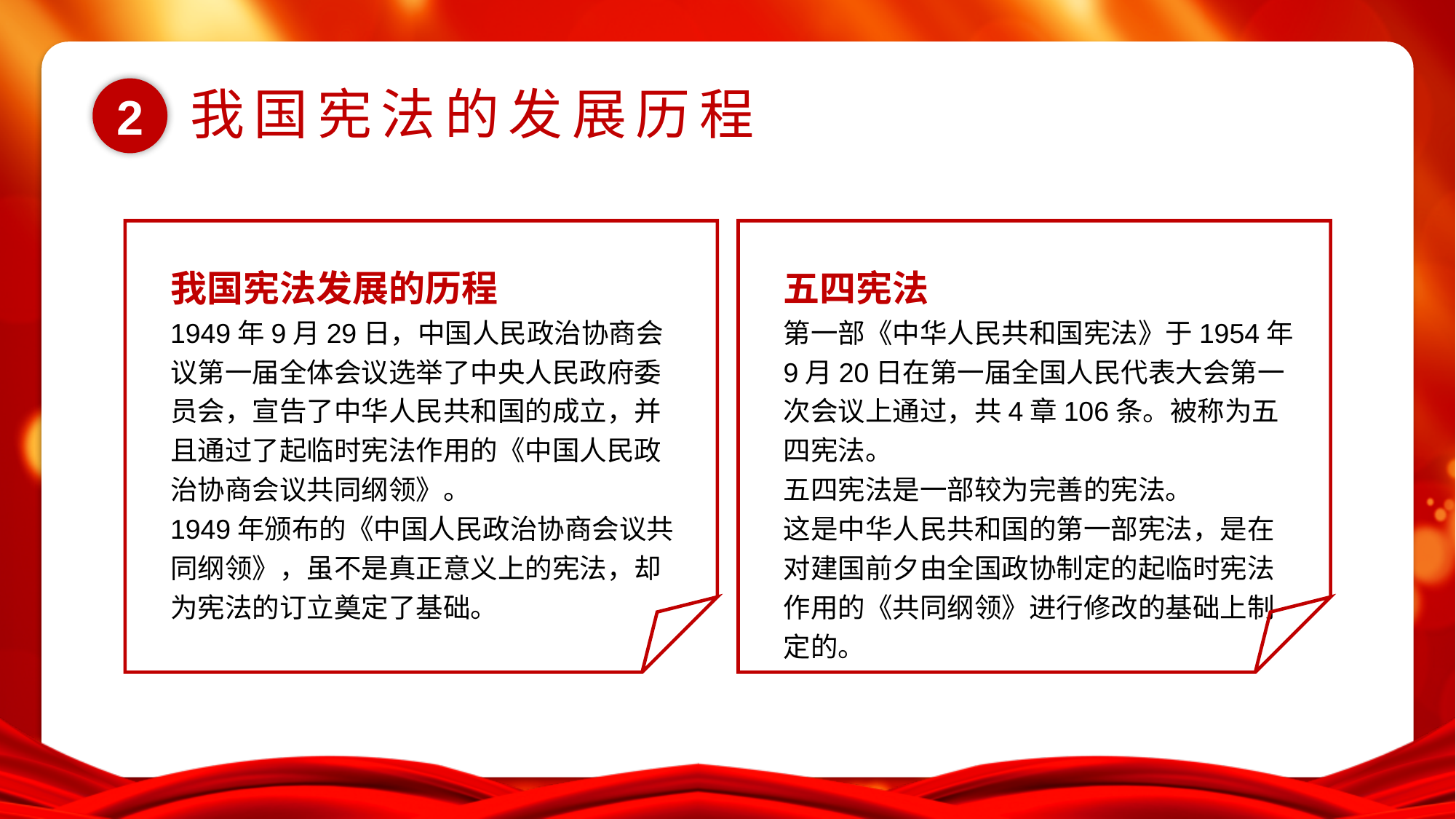

我国宪法发展的历程
1949年9月29日，中国人民政治协商会议第一届全体会议选举了中央人民政府委员会，宣告了中华人民共和国的成立，并且通过了起临时宪法作用的《中国人民政治协商会议共同纲领》。
1949年颁布的《中国人民政治协商会议共同纲领》，虽不是真正意义上的宪法，却为宪法的订立奠定了基础。

五四宪法
第一部《中华人民共和国宪法》于1954年9月20日在第一届全国人民代表大会第一次会议上通过，共4章106条。被称为五四宪法。
五四宪法是一部较为完善的宪法。
这是中华人民共和国的第一部宪法，是在对建国前夕由全国政协制定的起临时宪法作用的《共同纲领》进行修改的基础上制定的。